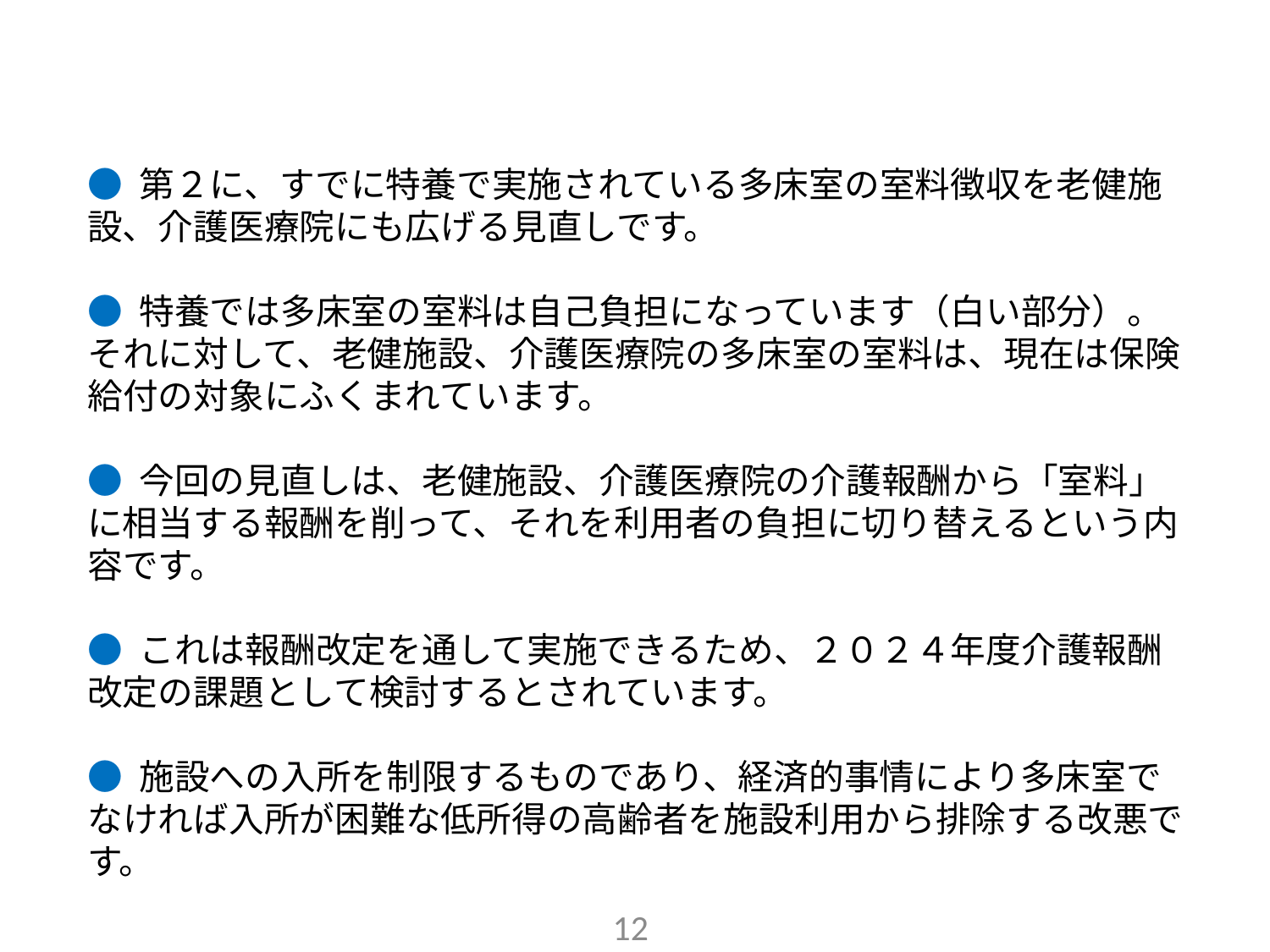

● 第２に、すでに特養で実施されている多床室の室料徴収を老健施設、介護医療院にも広げる見直しです。

● 特養では多床室の室料は自己負担になっています（白い部分）。それに対して、老健施設、介護医療院の多床室の室料は、現在は保険給付の対象にふくまれています。

● 今回の見直しは、老健施設、介護医療院の介護報酬から「室料」に相当する報酬を削って、それを利用者の負担に切り替えるという内容です。

● これは報酬改定を通して実施できるため、２０２４年度介護報酬改定の課題として検討するとされています。

● 施設への入所を制限するものであり、経済的事情により多床室でなければ入所が困難な低所得の高齢者を施設利用から排除する改悪です。
12